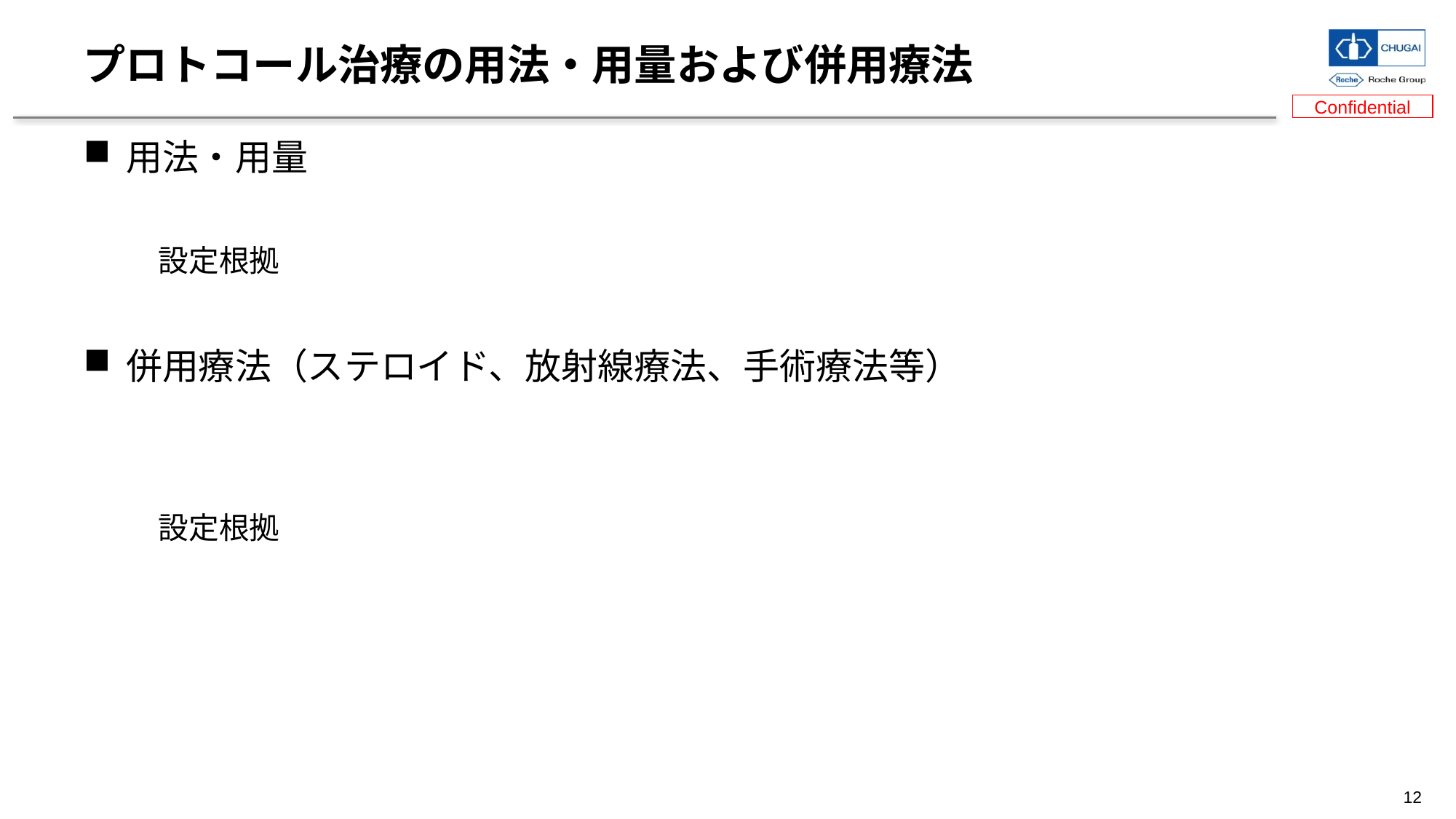

# プロトコール治療の用法・用量および併用療法
用法・用量

設定根拠

併用療法（ステロイド、放射線療法、手術療法等）

設定根拠